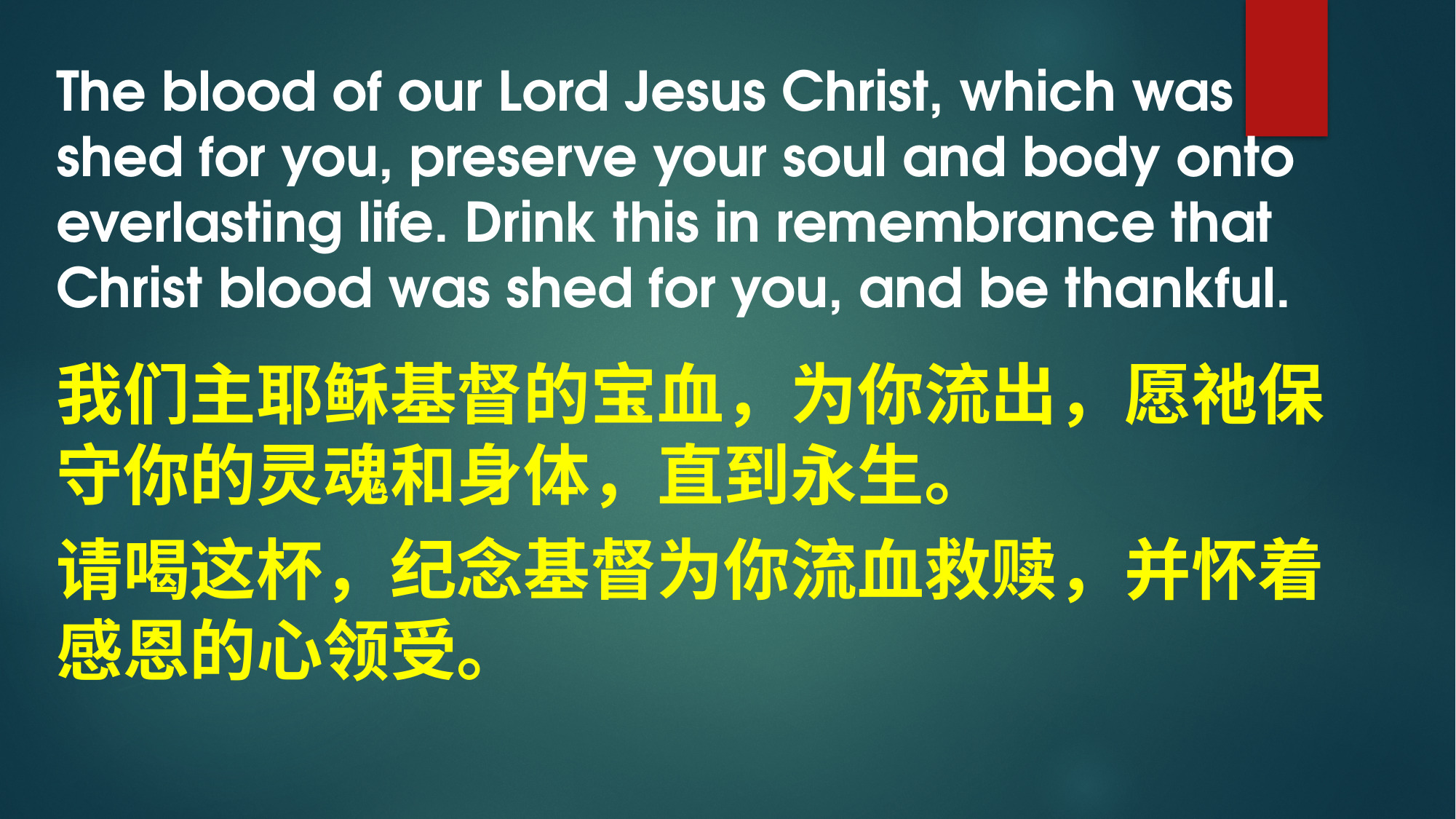

The blood of our Lord Jesus Christ, which was shed for you, preserve your soul and body onto everlasting life. Drink this in remembrance that Christ blood was shed for you, and be thankful.

我们主耶稣基督的宝血，为你流出，愿祂保守你的灵魂和身体，直到永生。
请喝这杯，纪念基督为你流血救赎，并怀着感恩的心领受。